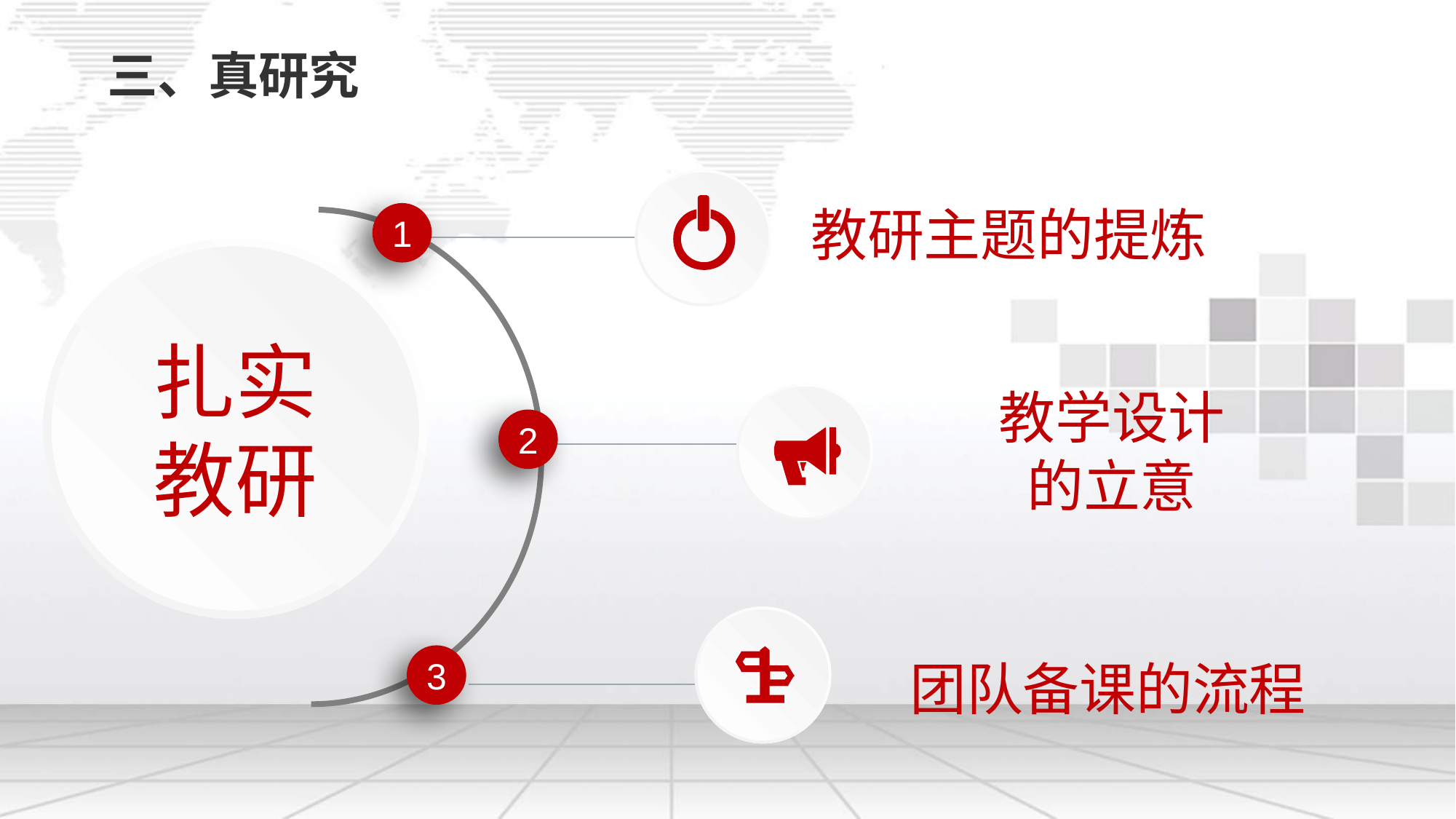

三、真研究

教研主题的提炼
1

扎实教研
教学设计
的立意

2

3
团队备课的流程